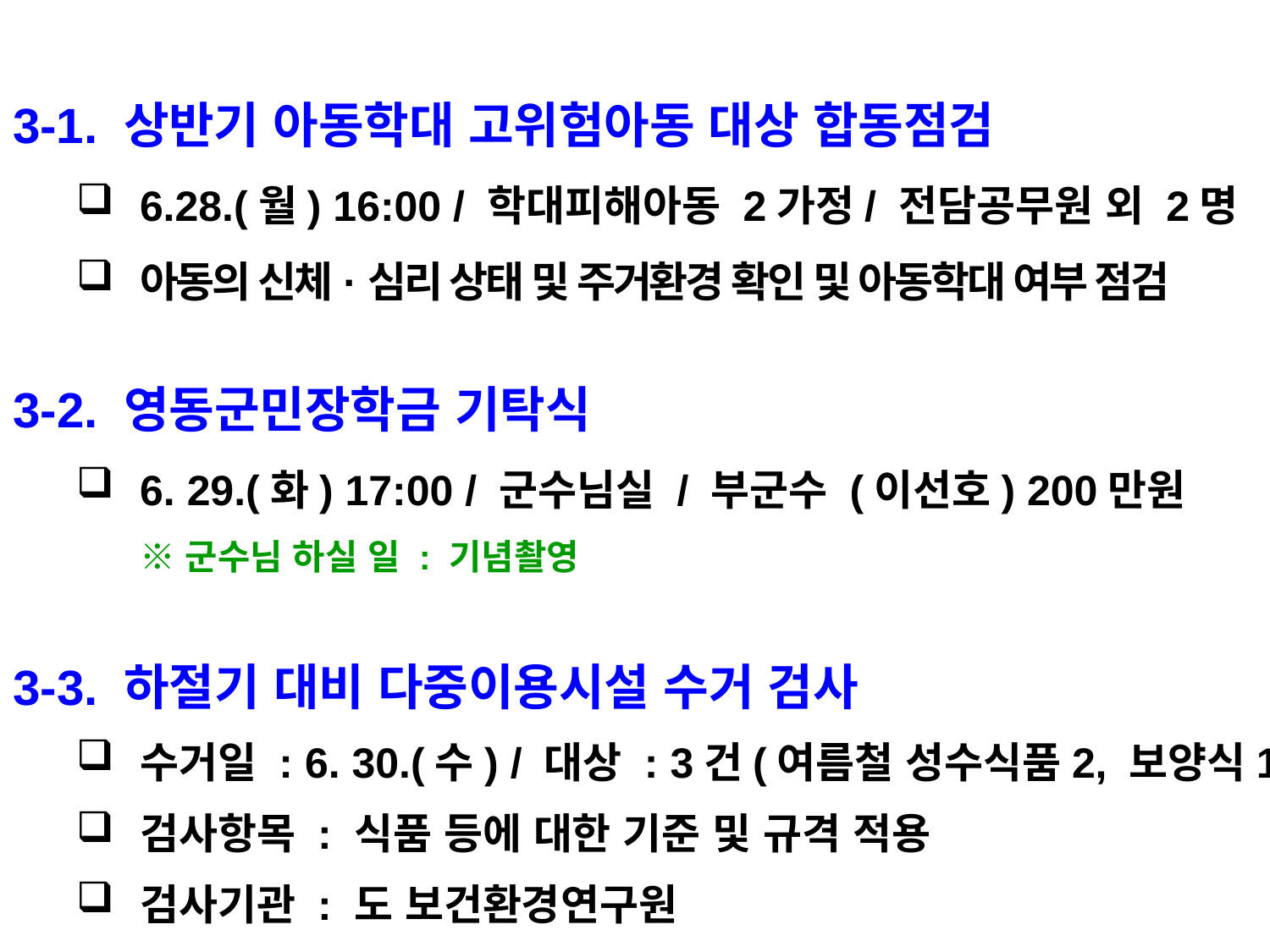

3-1. 상반기 아동학대 고위험아동 대상 합동점검
6.28.(월) 16:00 / 학대피해아동 2가정/ 전담공무원 외 2명
아동의 신체·심리 상태 및 주거환경 확인 및 아동학대 여부 점검

3-2. 영동군민장학금 기탁식
6. 29.(화) 17:00 / 군수님실 / 부군수 (이선호) 200만원
※ 군수님 하실 일 : 기념촬영
3-3. 하절기 대비 다중이용시설 수거 검사
수거일 : 6. 30.(수) / 대상 : 3건(여름철 성수식품2, 보양식1)
검사항목 : 식품 등에 대한 기준 및 규격 적용
검사기관 : 도 보건환경연구원